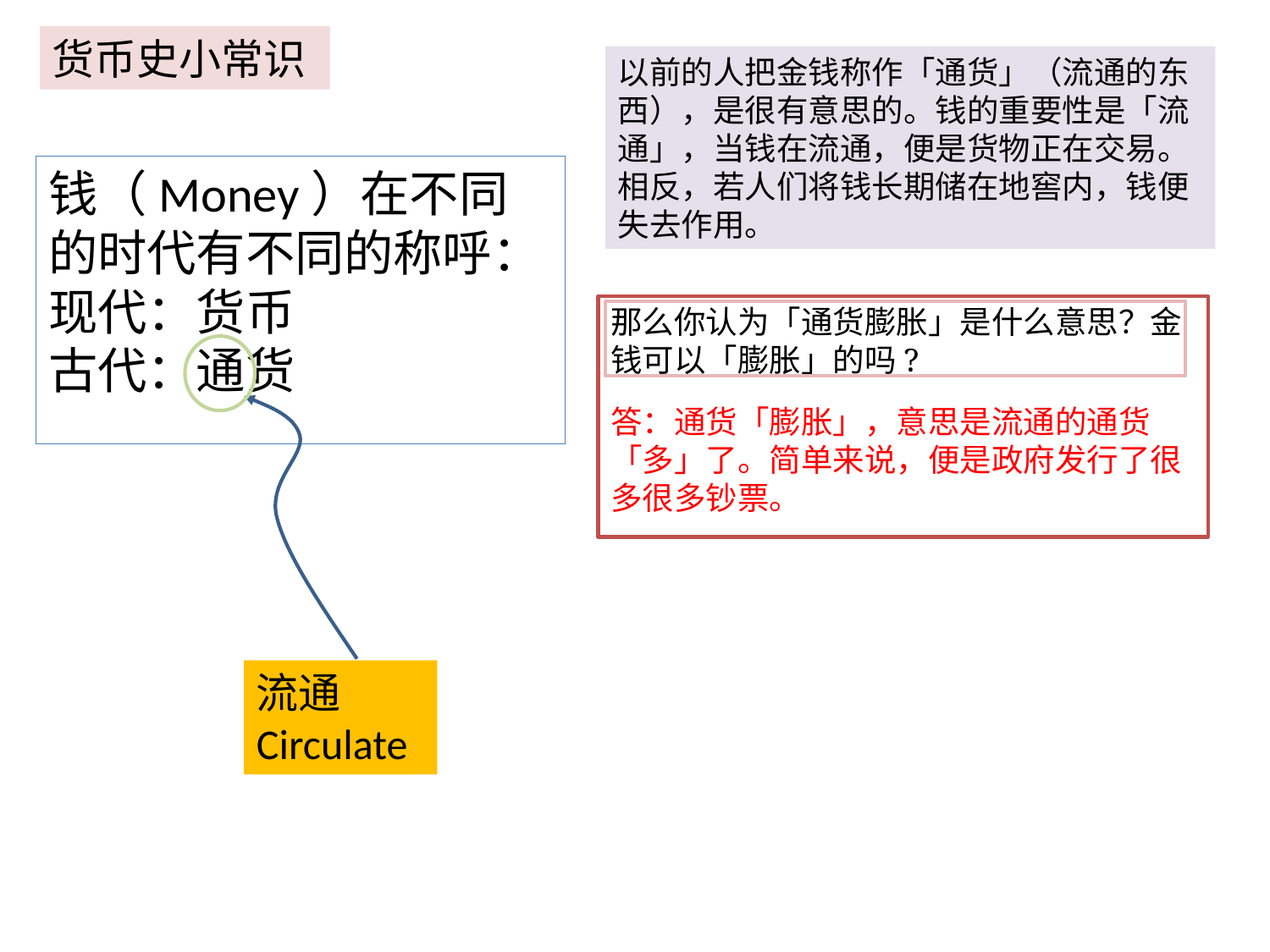

货币史小常识
以前的人把金钱称作「通货」（流通的东西），是很有意思的。钱的重要性是「流通」，当钱在流通，便是货物正在交易。相反，若人们将钱长期储在地窖内，钱便失去作用。
钱（Money）在不同的时代有不同的称呼：
现代：货币
古代：通货

那么你认为「通货膨胀」是什么意思？金钱可以「膨胀」的吗?

答：通货「膨胀」，意思是流通的通货「多」了。简单来说，便是政府发行了很多很多钞票。
流通Circulate